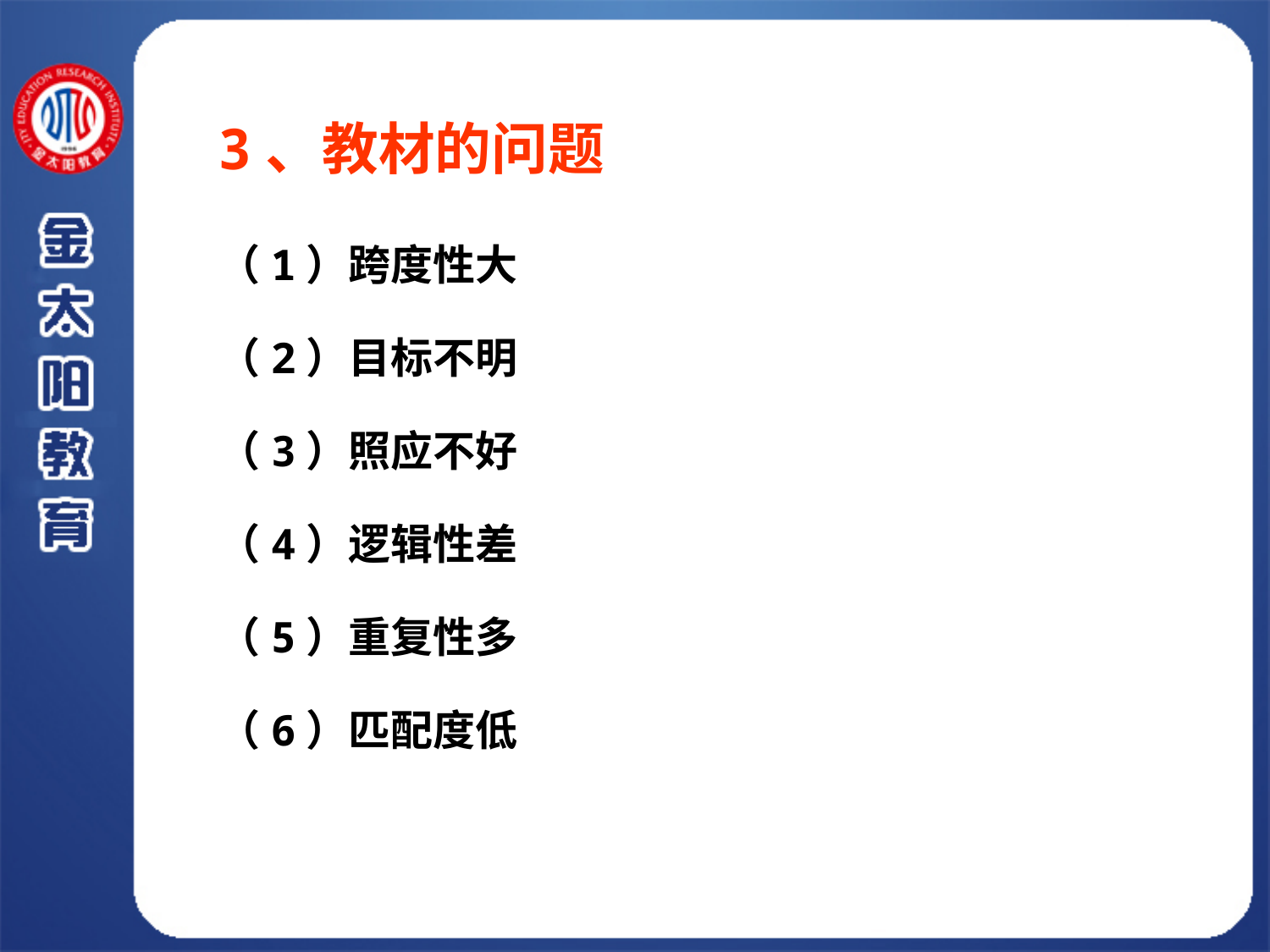

3、教材的问题
（1）跨度性大
（2）目标不明
（3）照应不好
（4）逻辑性差
（5）重复性多
（6）匹配度低